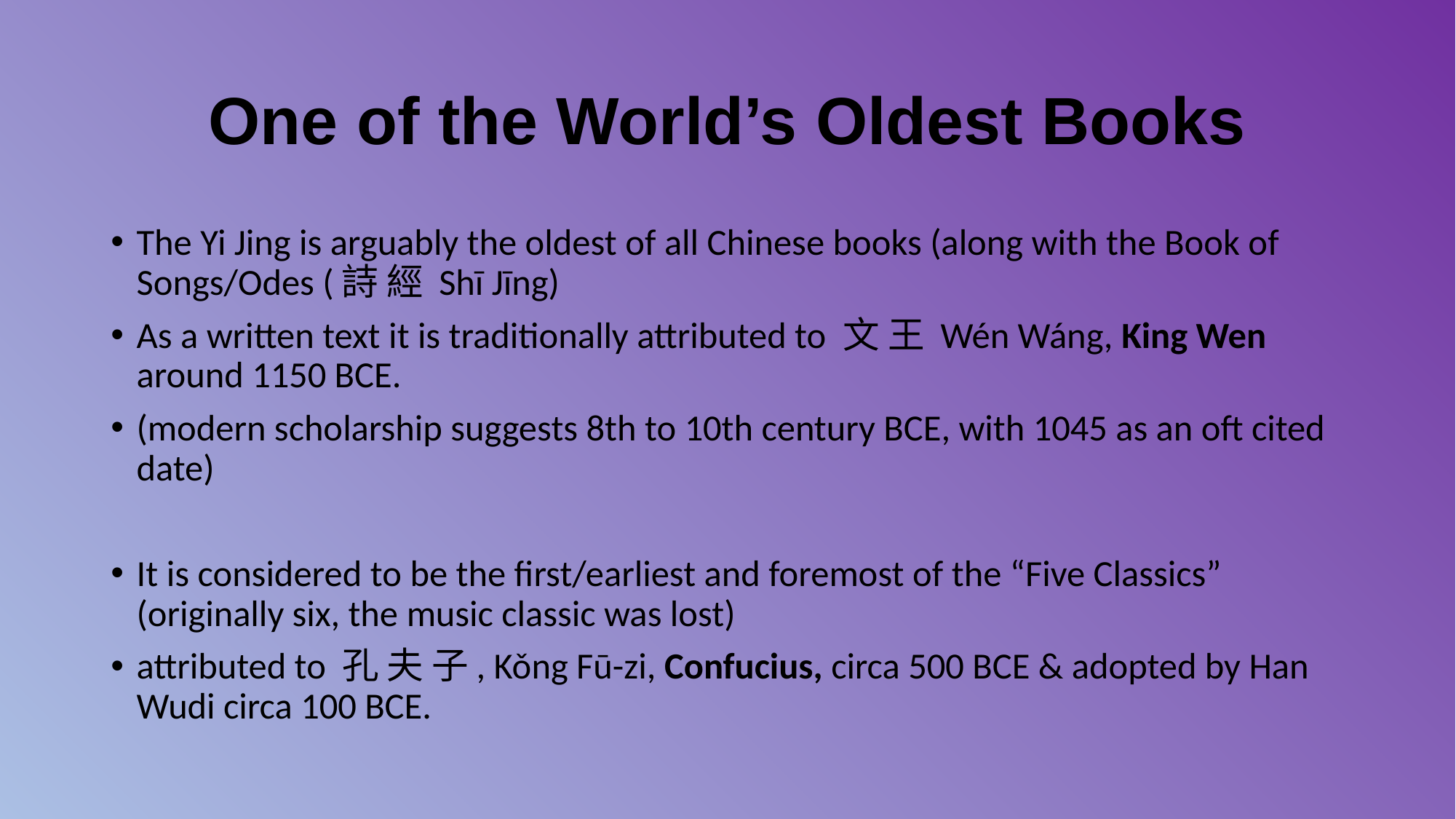

# One of the World’s Oldest Books
The Yi Jing is arguably the oldest of all Chinese books (along with the Book of Songs/Odes (詩 經 Shī Jīng)
As a written text it is traditionally attributed to 文 王 Wén Wáng, King Wen around 1150 BCE.
(modern scholarship suggests 8th to 10th century BCE, with 1045 as an oft cited date)

It is considered to be the first/earliest and foremost of the “Five Classics”  (originally six, the music classic was lost)
attributed to 孔 夫 子, Kǒng Fū-zi, Confucius, circa 500 BCE & adopted by Han Wudi circa 100 BCE.